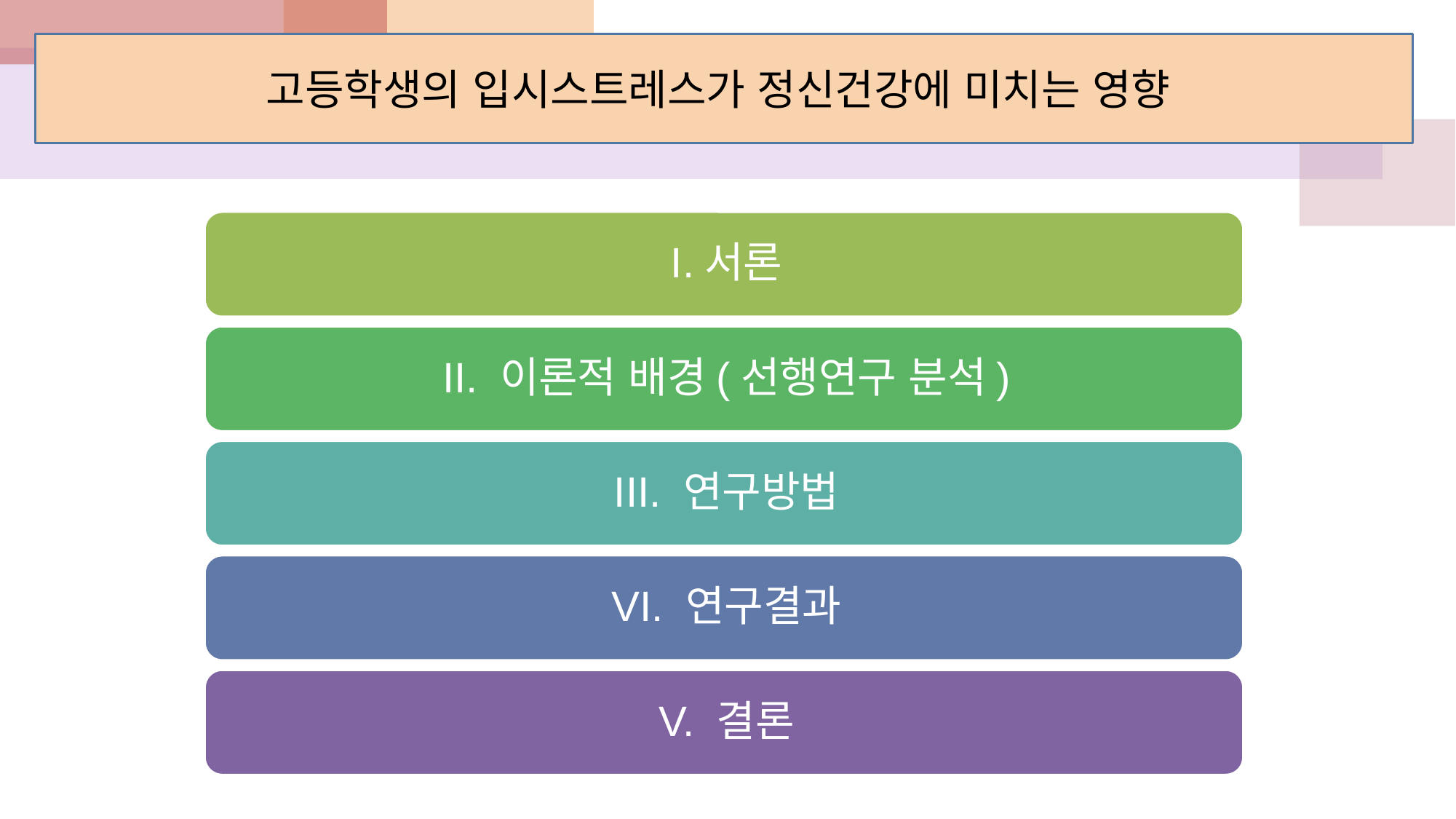

고등학생의 입시스트레스가 정신건강에 미치는 영향
I.서론
II. 이론적 배경(선행연구 분석)
III. 연구방법
VI. 연구결과
V. 결론